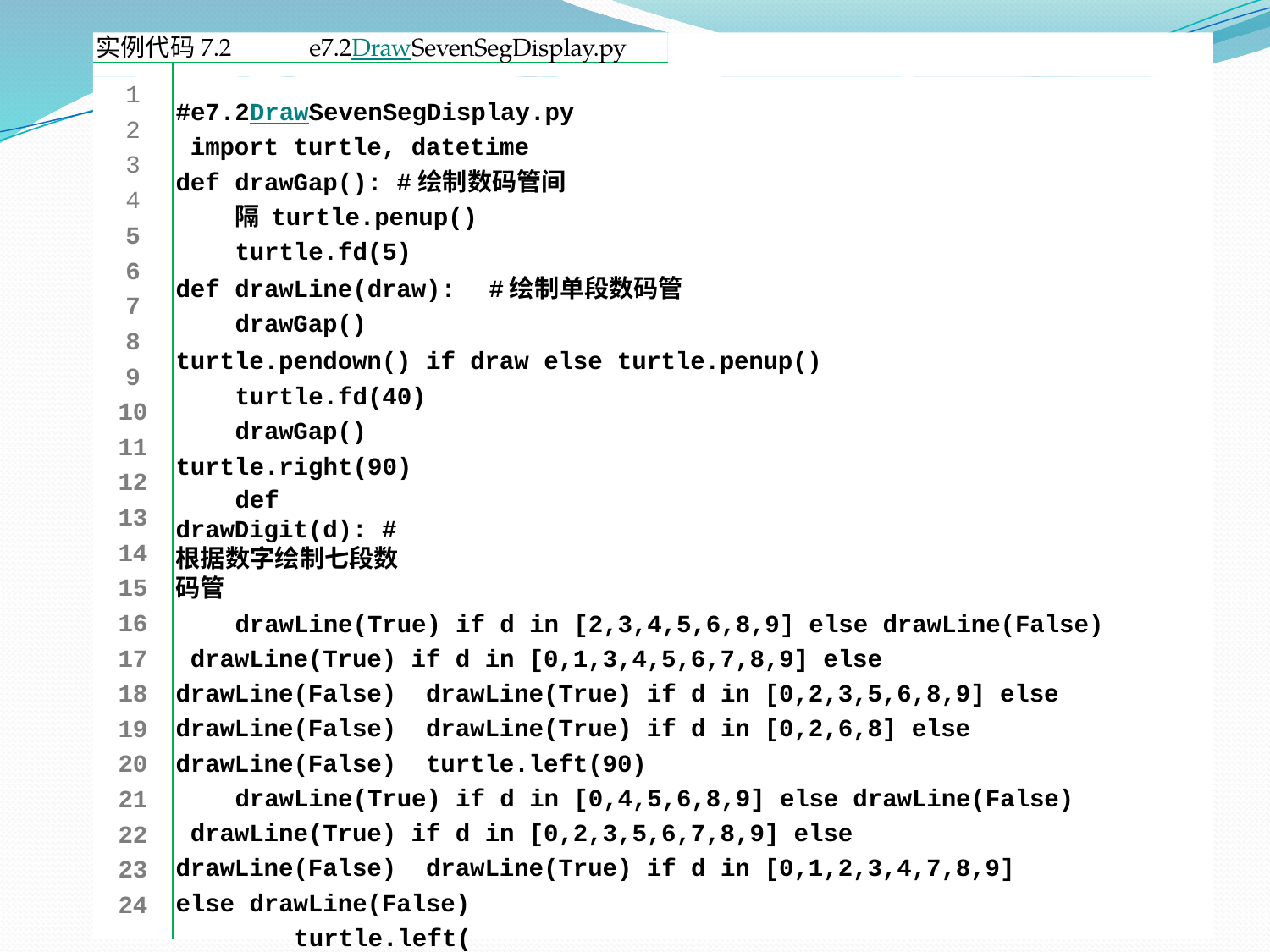

实例代码7.2	e7.2DrawSevenSegDisplay.py

1
2
3
4
5
6
7
8
9
10
11
12
13
14
15
16
17
18
19
20
21
22
23
24

#e7.2DrawSevenSegDisplay.py  import turtle, datetime
def drawGap(): #绘制数码管间隔 turtle.penup()  turtle.fd(5)
七
段数码管绘制
def drawLine(draw):	#绘制单段数码管  drawGap()
turtle.pendown() if draw else turtle.penup()  turtle.fd(40)
drawGap()  turtle.right(90)
def drawDigit(d): #根据数字绘制七段数码管
drawLine(True) if d in [2,3,4,5,6,8,9] else drawLine(False)  drawLine(True) if d in [0,1,3,4,5,6,7,8,9] else drawLine(False)  drawLine(True) if d in [0,2,3,5,6,8,9] else drawLine(False)  drawLine(True) if d in [0,2,6,8] else drawLine(False)  turtle.left(90)
drawLine(True) if d in [0,4,5,6,8,9] else drawLine(False)  drawLine(True) if d in [0,2,3,5,6,7,8,9] else drawLine(False)  drawLine(True) if d in [0,1,2,3,4,7,8,9] else drawLine(False)
turtle.left(180)  turtle.penup()  turtle.fd(20)